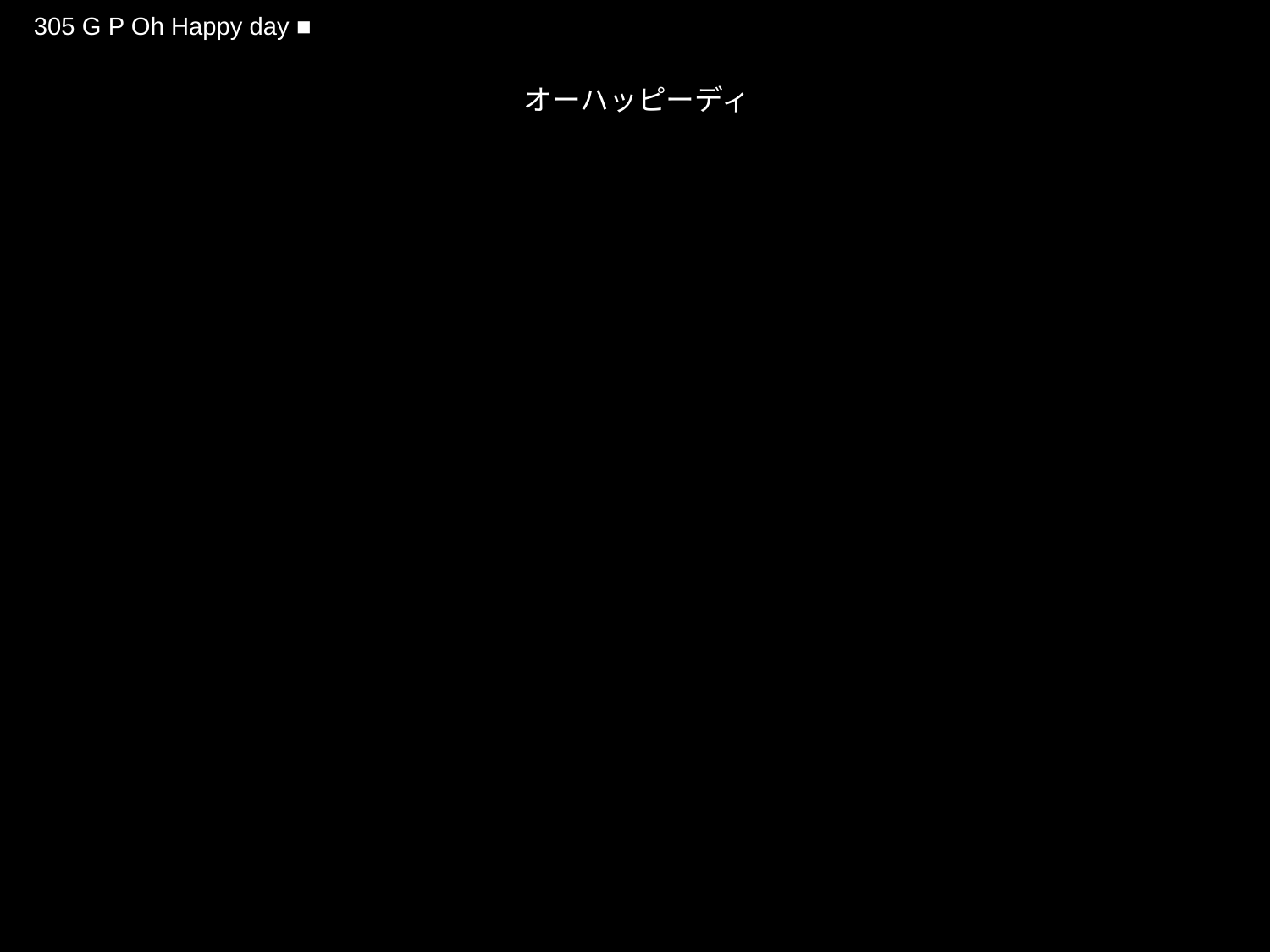

おーはっぴーでぃ
★P
305 G P Oh Happy day ■
オーハッピーディ
★３